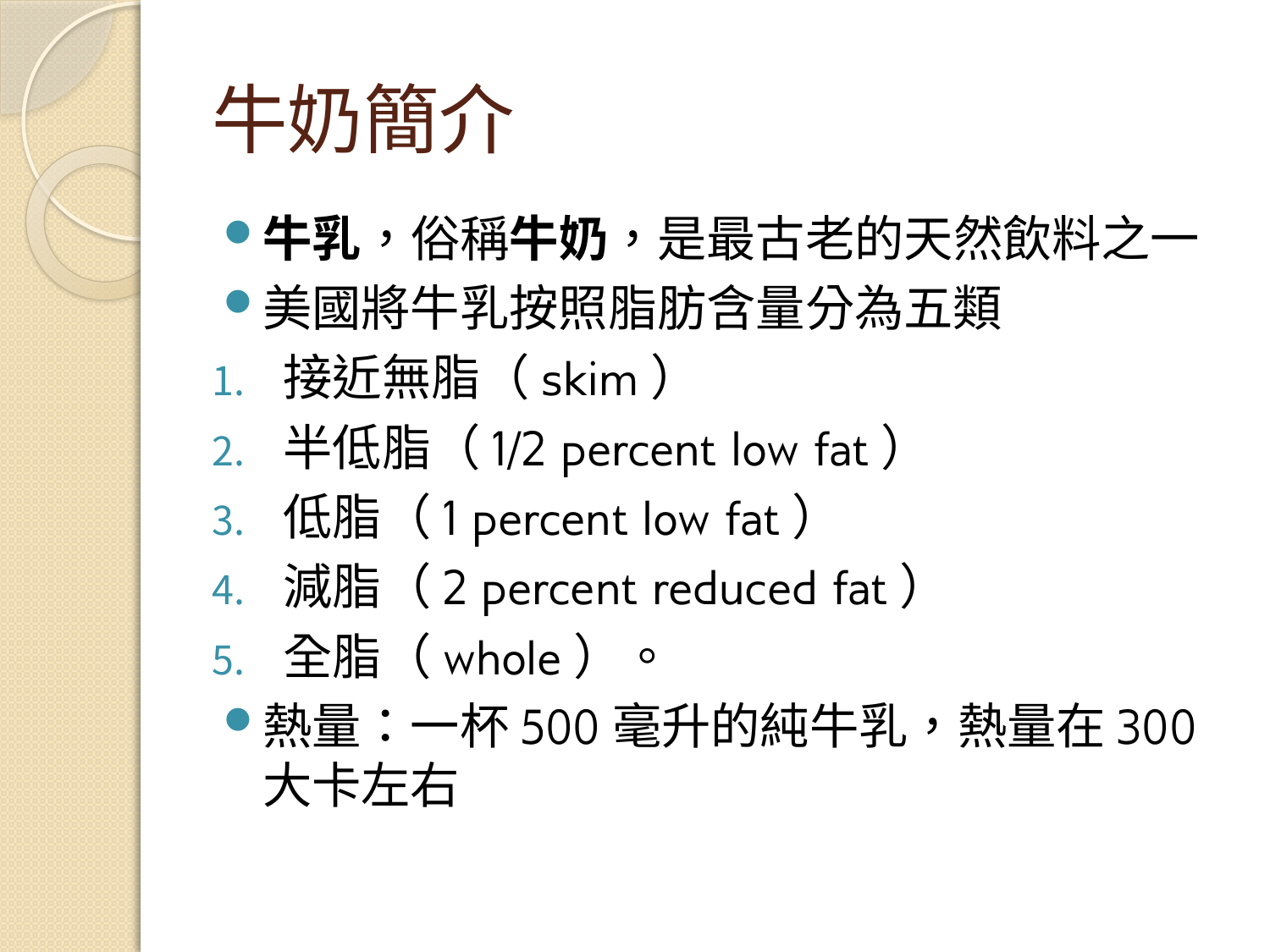

# 牛奶簡介
牛乳，俗稱牛奶，是最古老的天然飲料之一
美國將牛乳按照脂肪含量分為五類
接近無脂（skim）
半低脂（1/2 percent low fat）
低脂（1 percent low fat）
減脂（2 percent reduced fat）
全脂（whole）。
熱量：一杯500毫升的純牛乳，熱量在300大卡左右